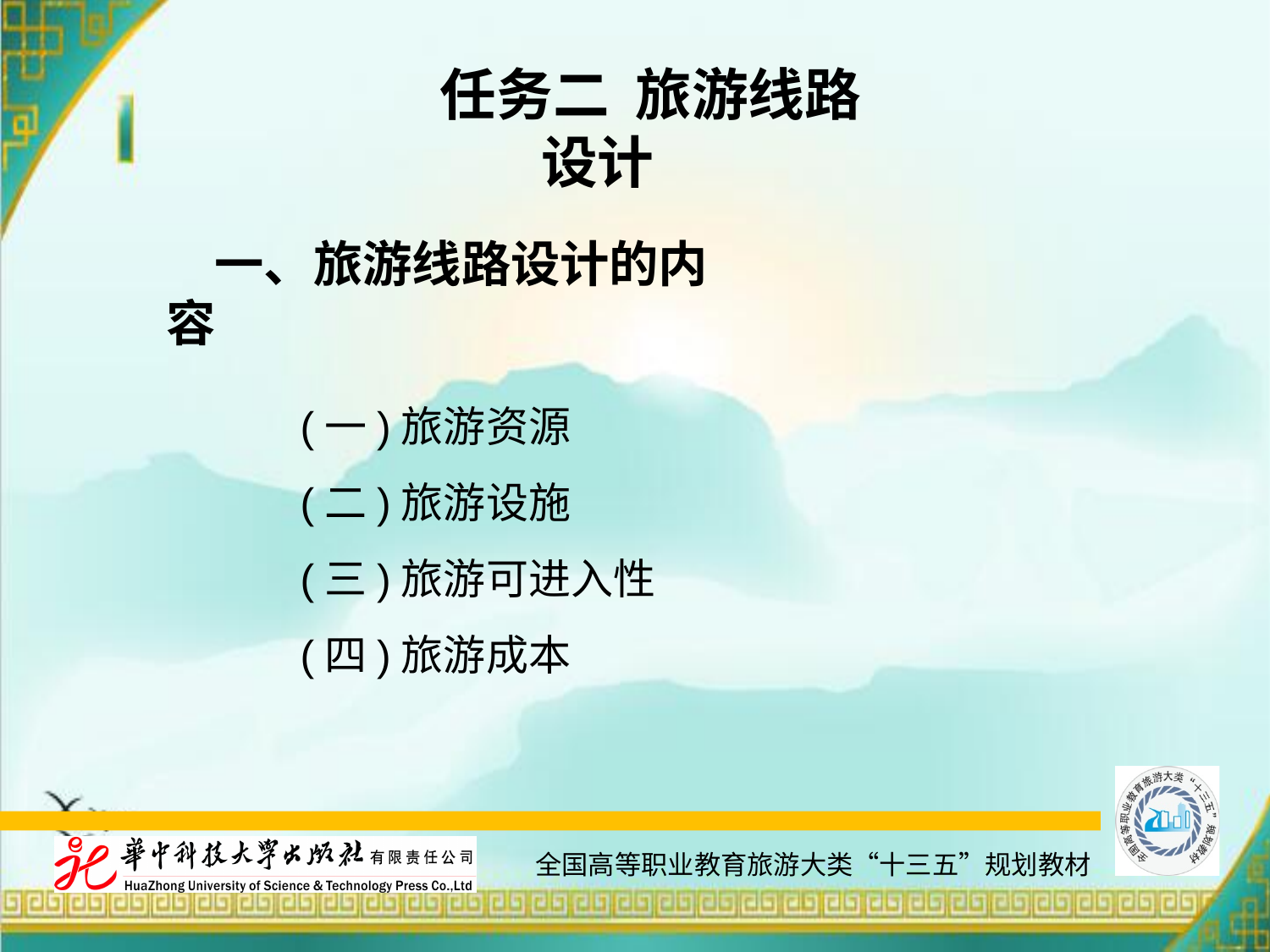

任务二  旅游线路设计
一、旅游线路设计的内容
(一)旅游资源
(二)旅游设施
(三)旅游可进入性
(四)旅游成本